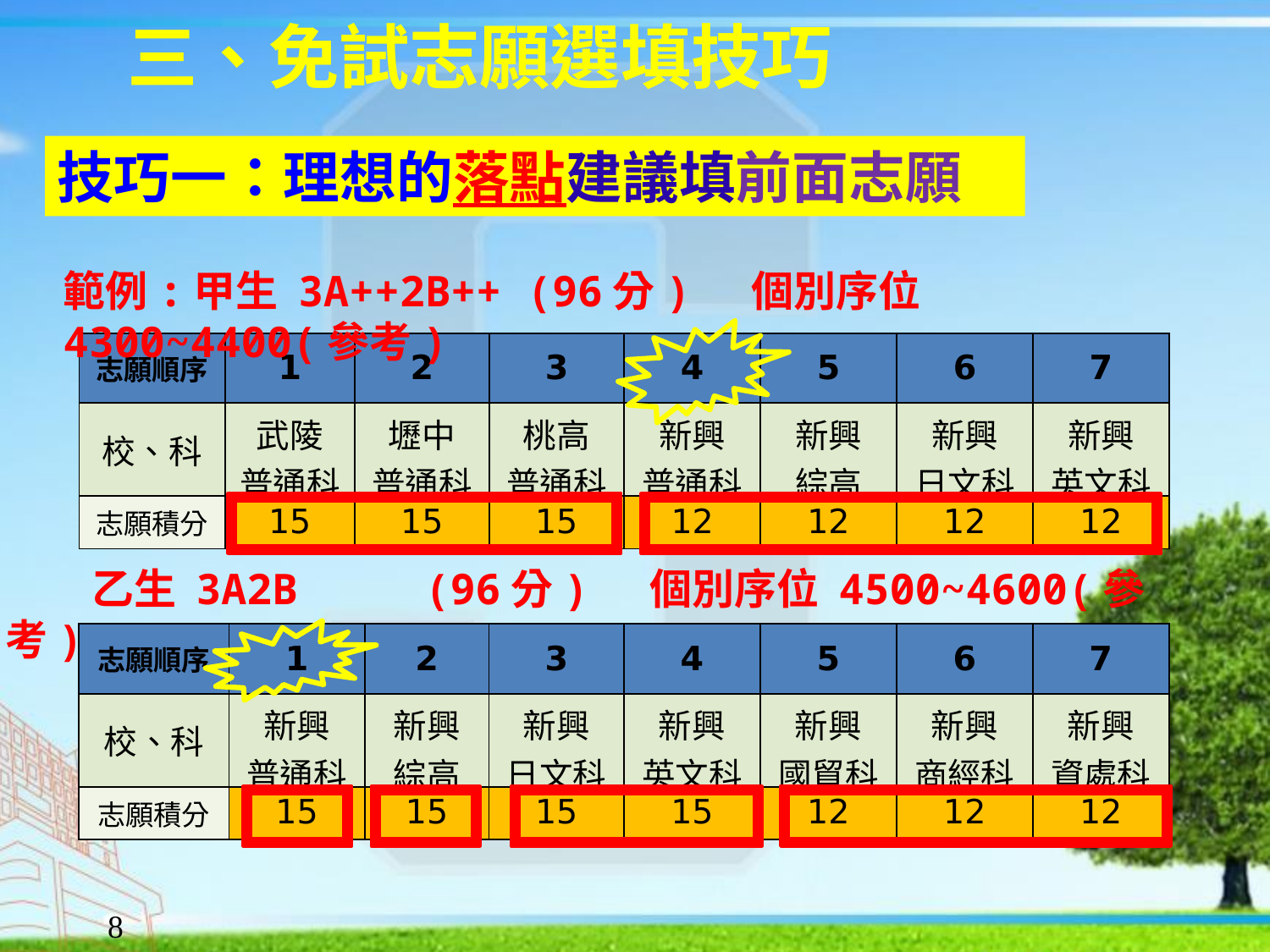

三、免試志願選填技巧
技巧一：理想的落點建議填前面志願
範例:甲生 3A++2B++ (96分)  個別序位 4300~4400(參考)

| 志願順序 | 1 | 2 | 3 | 4 | 5 | 6 | 7 |
| --- | --- | --- | --- | --- | --- | --- | --- |
| 校、科 | 武陵 普通科 | 壢中 普通科 | 桃高 普通科 | 新興 普通科 | 新興 綜高 | 新興 日文科 | 新興 英文科 |
| 志願積分 | 15 | 15 | 15 | 12 | 12 | 12 | 12 |

        乙生 3A2B     (96分)  個別序位 4500~4600(參考)

| 志願順序 | 1 | 2 | 3 | 4 | 5 | 6 | 7 |
| --- | --- | --- | --- | --- | --- | --- | --- |
| 校、科 | 新興 普通科 | 新興 綜高 | 新興 日文科 | 新興 英文科 | 新興 國貿科 | 新興 商經科 | 新興 資處科 |
| 志願積分 | 15 | 15 | 15 | 15 | 12 | 12 | 12 |